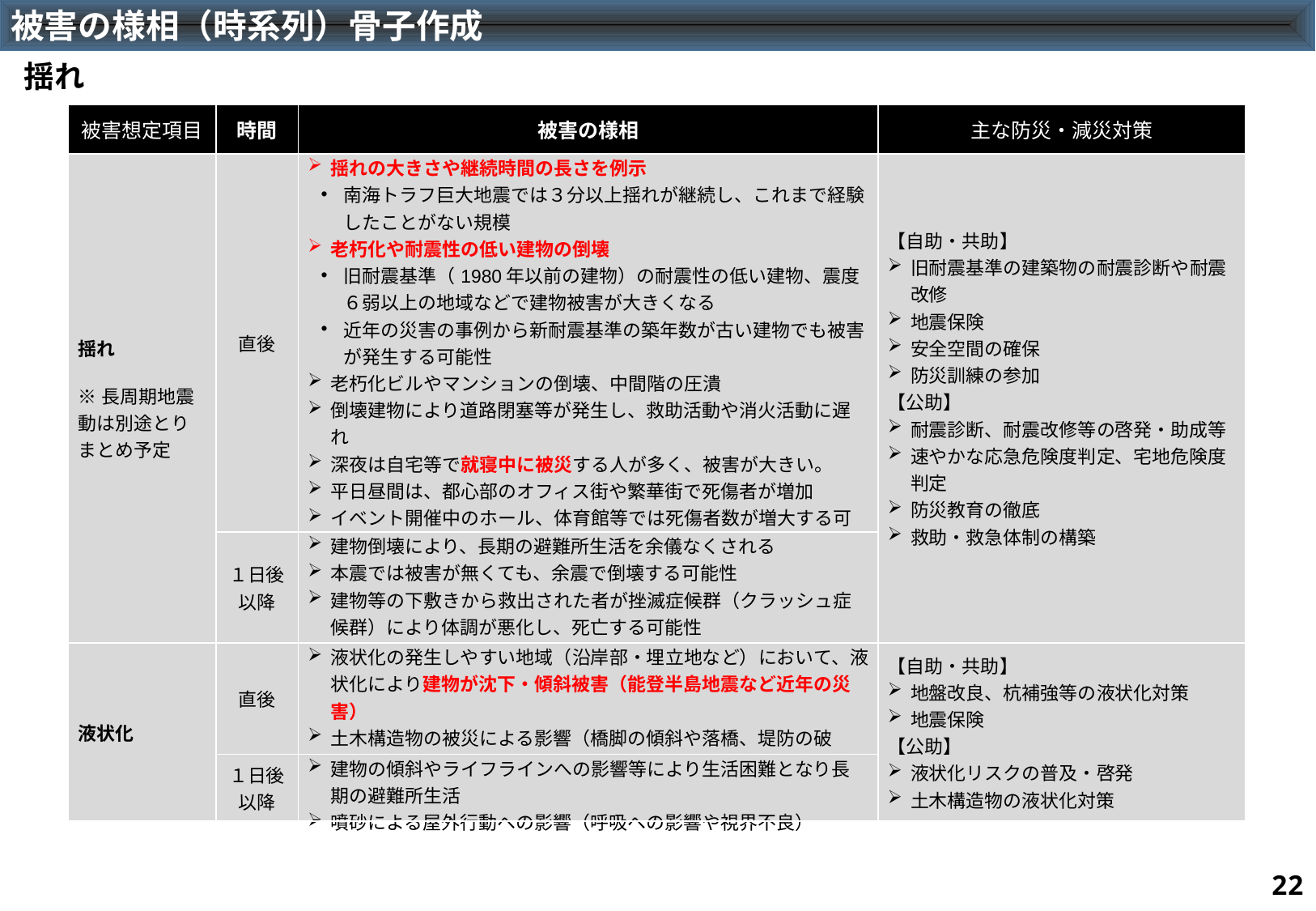

被害の様相（時系列）骨子作成
揺れ
| 被害想定項目 | 時間 | 被害の様相 | 主な防災・減災対策 |
| --- | --- | --- | --- |
| 揺れ ※長周期地震動は別途とりまとめ予定 | 直後 | 揺れの大きさや継続時間の長さを例示 南海トラフ巨大地震では３分以上揺れが継続し、これまで経験したことがない規模 老朽化や耐震性の低い建物の倒壊 旧耐震基準（1980年以前の建物）の耐震性の低い建物、震度６弱以上の地域などで建物被害が大きくなる 近年の災害の事例から新耐震基準の築年数が古い建物でも被害が発生する可能性 老朽化ビルやマンションの倒壊、中間階の圧潰 倒壊建物により道路閉塞等が発生し、救助活動や消火活動に遅れ 深夜は自宅等で就寝中に被災する人が多く、被害が大きい。 平日昼間は、都心部のオフィス街や繁華街で死傷者が増加 イベント開催中のホール、体育館等では死傷者数が増大する可能性 歴史的な建造物等が倒壊し、観光客等の訪れていた人が被害を受ける可能性 | 【自助・共助】 旧耐震基準の建築物の耐震診断や耐震改修 地震保険 安全空間の確保 防災訓練の参加 【公助】 耐震診断、耐震改修等の啓発・助成等 速やかな応急危険度判定、宅地危険度判定 防災教育の徹底 救助・救急体制の構築 |
|  | １日後 以降 | 建物倒壊により、長期の避難所生活を余儀なくされる 本震では被害が無くても、余震で倒壊する可能性 建物等の下敷きから救出された者が挫滅症候群（クラッシュ症候群）により体調が悪化し、死亡する可能性 救出救助活動が間に合わず、死傷者が膨大となる可能性 |  |
| 液状化 | 直後 | 液状化の発生しやすい地域（沿岸部・埋立地など）において、液状化により建物が沈下・傾斜被害（能登半島地震など近年の災害） 土木構造物の被災による影響（橋脚の傾斜や落橋、堤防の破壊・沈下、マンホールの浮き上がり等） | 【自助・共助】 地盤改良、杭補強等の液状化対策 地震保険 【公助】 液状化リスクの普及・啓発 土木構造物の液状化対策 |
|  | １日後 以降 | 建物の傾斜やライフラインへの影響等により生活困難となり長期の避難所生活 噴砂による屋外行動への影響（呼吸への影響や視界不良） |  |
22